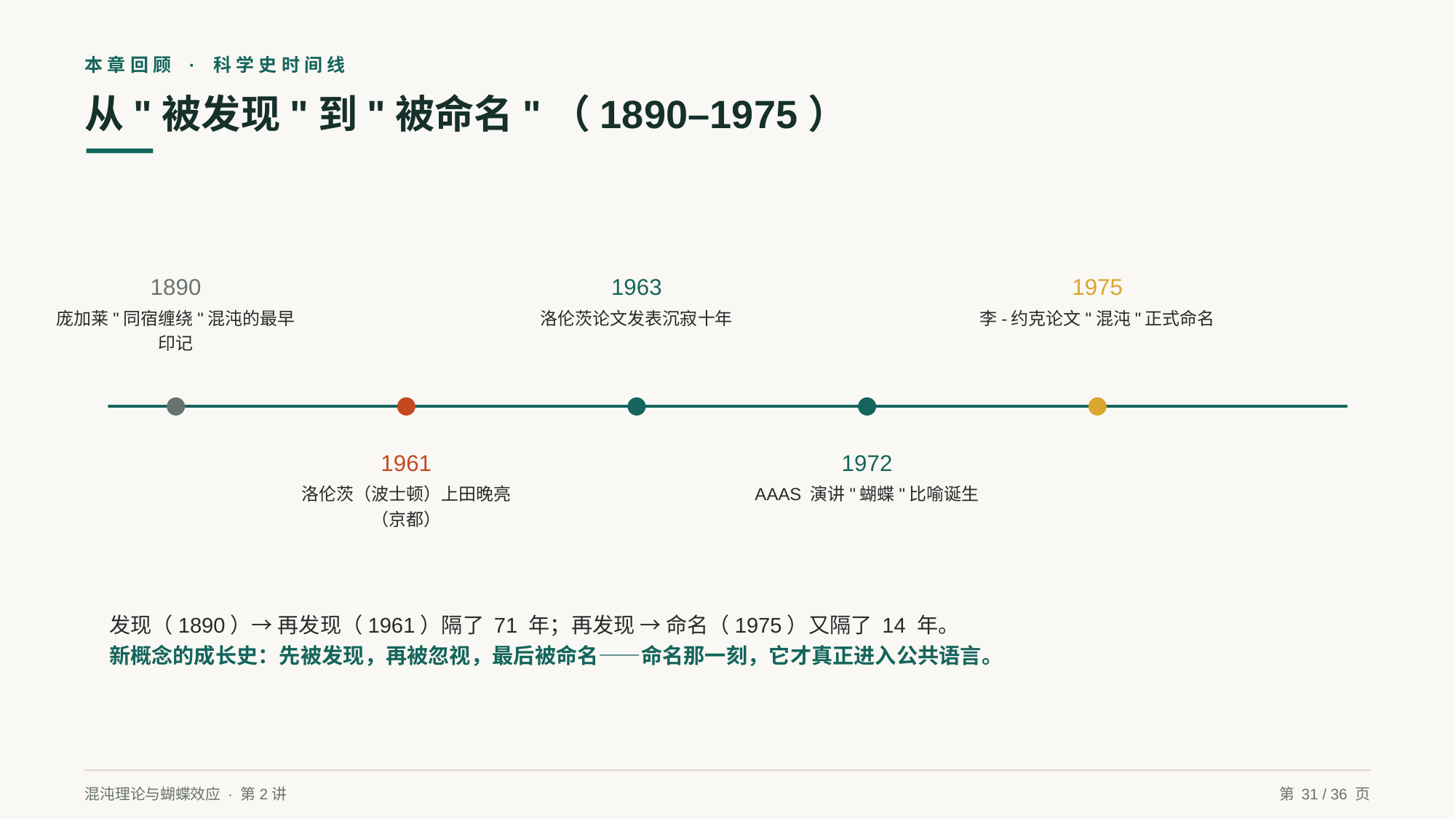

本章回顾 · 科学史时间线
从"被发现"到"被命名"（1890–1975）

1890
1963
1975
庞加莱"同宿缠绕"混沌的最早印记
洛伦茨论文发表沉寂十年
李-约克论文"混沌"正式命名

1961
1972
洛伦茨（波士顿）上田晚亮（京都）
AAAS 演讲"蝴蝶"比喻诞生
发现（1890）→ 再发现（1961）隔了 71 年；再发现 → 命名（1975）又隔了 14 年。
新概念的成长史：先被发现，再被忽视，最后被命名——命名那一刻，它才真正进入公共语言。

混沌理论与蝴蝶效应 · 第2讲
第 31 / 36 页